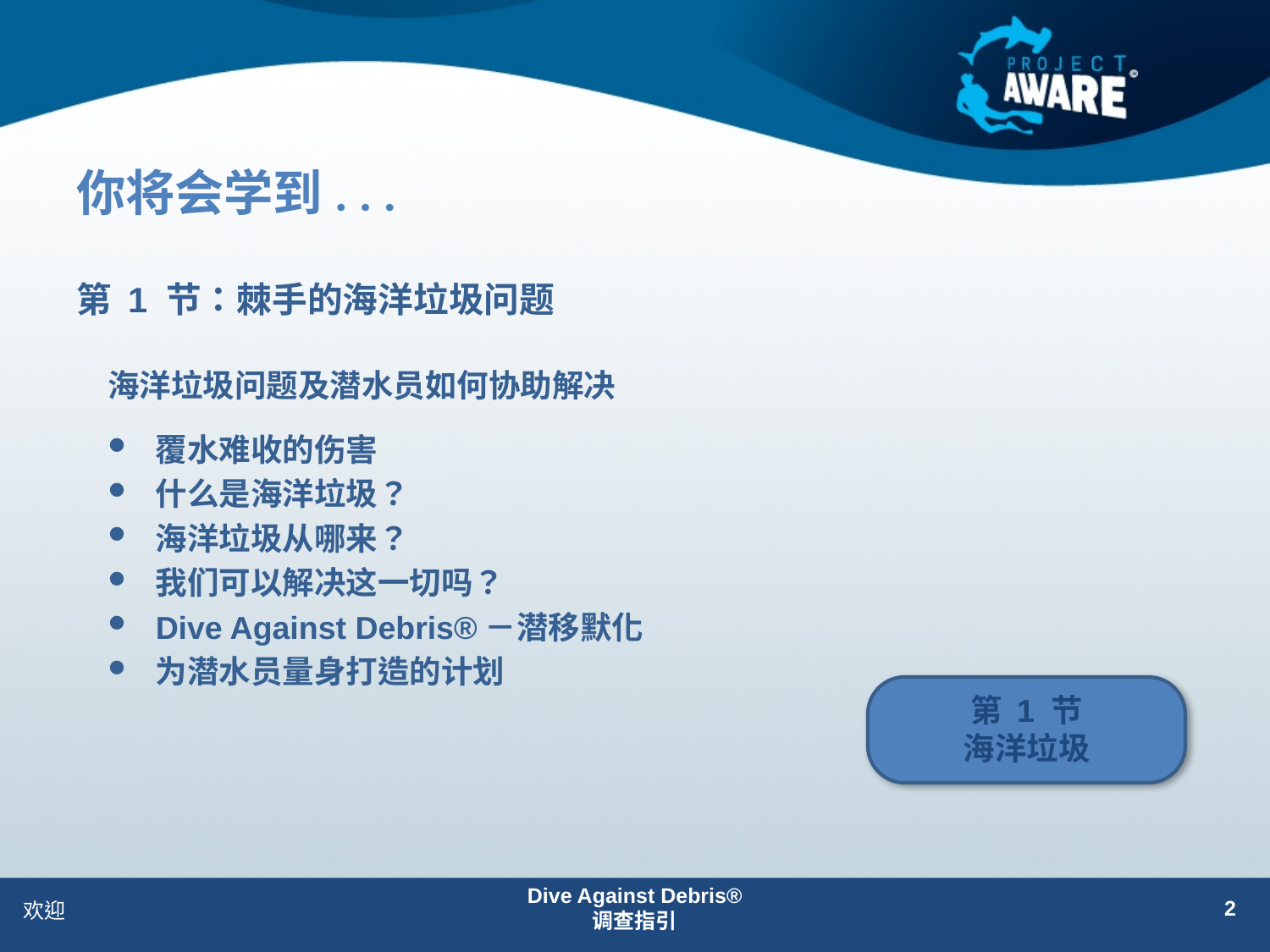

# 你将会学到. . .
第 1 节：棘手的海洋垃圾问题
海洋垃圾问题及潜水员如何协助解决
覆水难收的伤害
什么是海洋垃圾？
海洋垃圾从哪来？
我们可以解决这一切吗？
Dive Against Debris®－潜移默化
为潜水员量身打造的计划

第 1 节
海洋垃圾
2
Dive Against Debris®
调查指引
欢迎